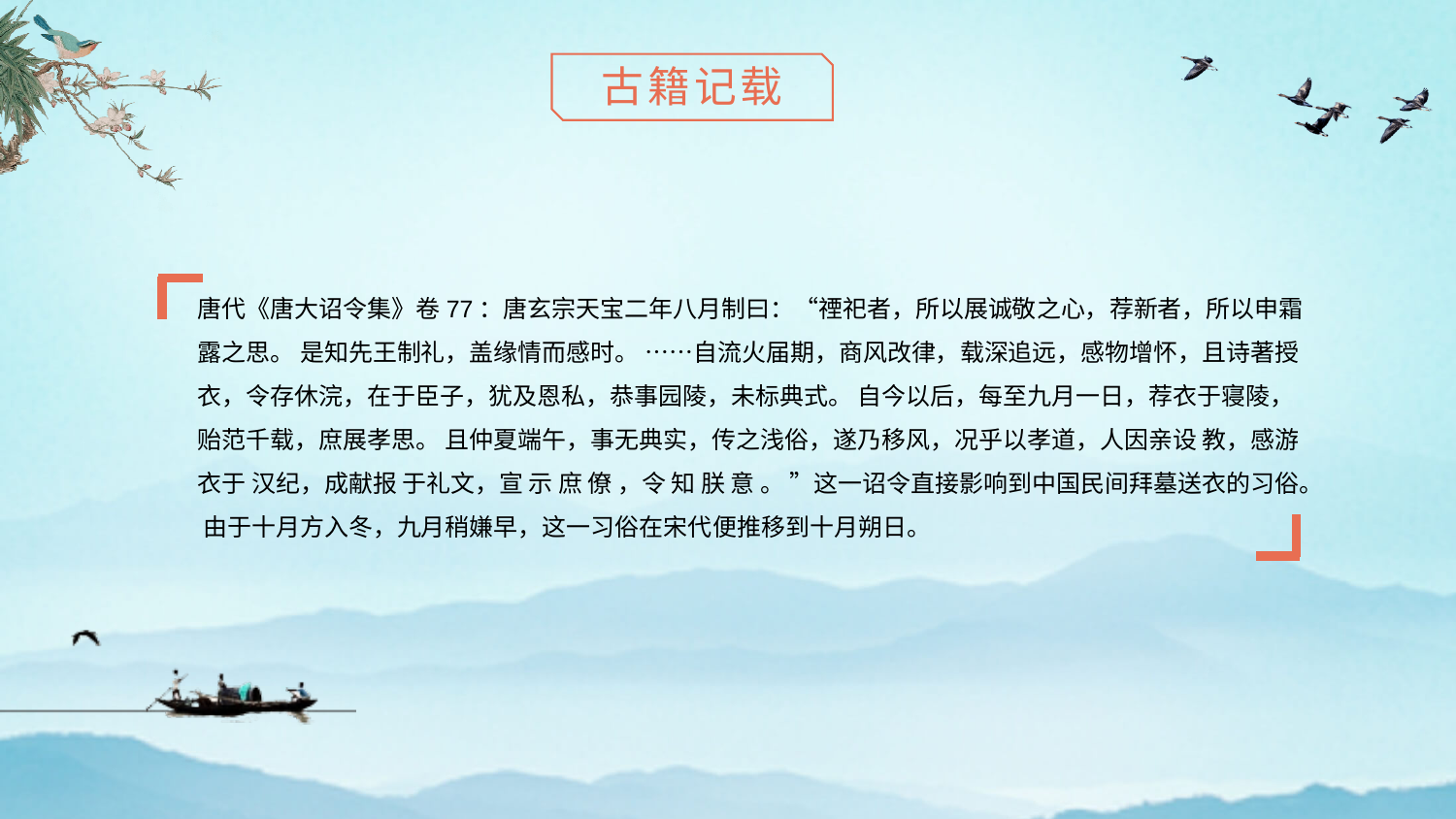

古籍记载

唐代《唐大诏令集》卷77：唐玄宗天宝二年八月制曰：“禋祀者，所以展诚敬之心，荐新者，所以申霜露之思。 是知先王制礼，盖缘情而感时。 ……自流火届期，商风改律，载深追远，感物增怀，且诗著授衣，令存休浣，在于臣子，犹及恩私，恭事园陵，未标典式。 自今以后，每至九月一日，荐衣于寝陵，贻范千载，庶展孝思。 且仲夏端午，事无典实，传之浅俗，遂乃移风，况乎以孝道，人因亲设 教，感游衣于 汉纪，成献报 于礼文，宣 示 庶 僚 ，令 知 朕 意 。 ”这一诏令直接影响到中国民间拜墓送衣的习俗。 由于十月方入冬，九月稍嫌早，这一习俗在宋代便推移到十月朔日。